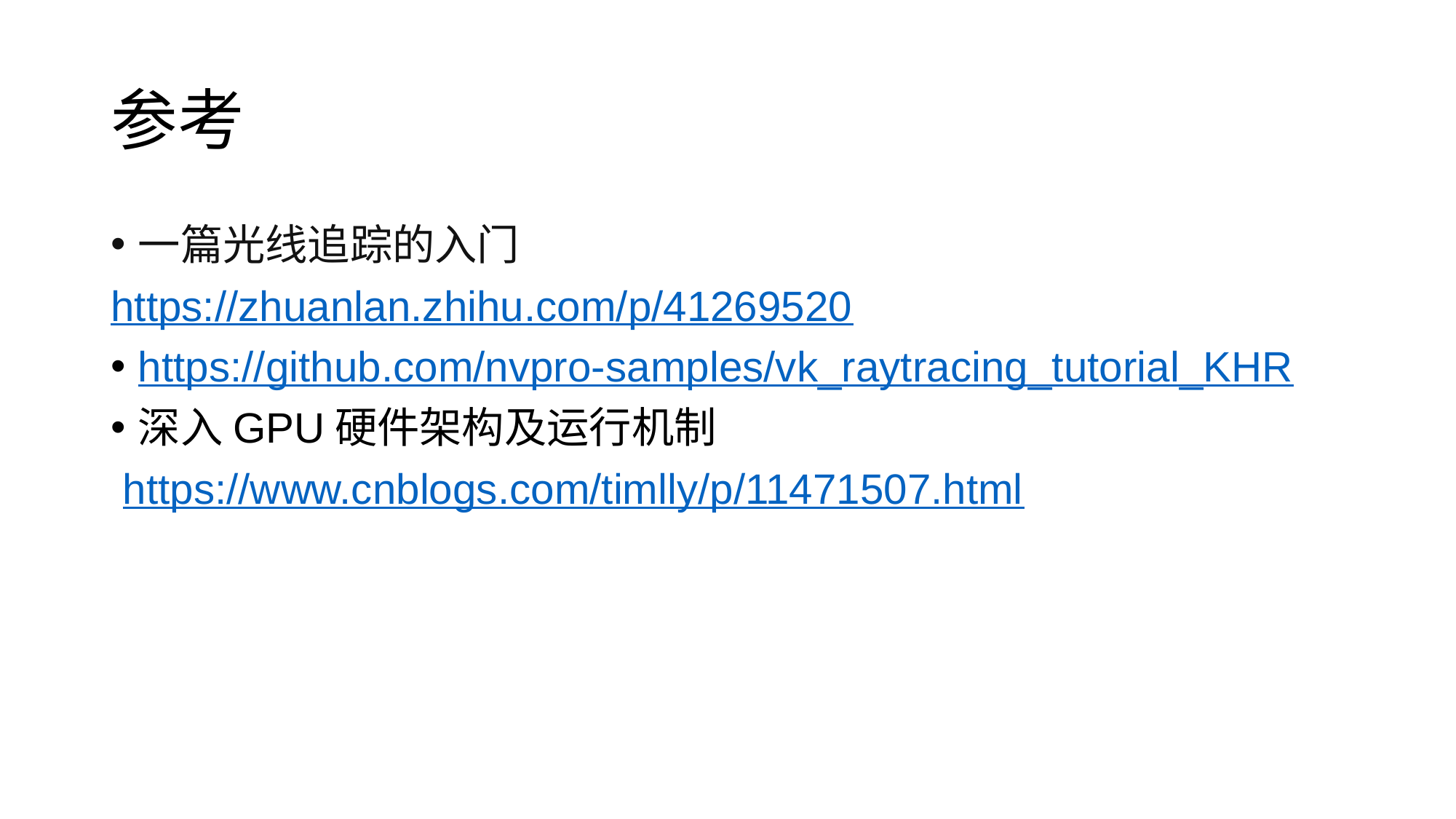

# 参考
一篇光线追踪的入门
https://zhuanlan.zhihu.com/p/41269520
https://github.com/nvpro-samples/vk_raytracing_tutorial_KHR
深入GPU硬件架构及运行机制
 https://www.cnblogs.com/timlly/p/11471507.html